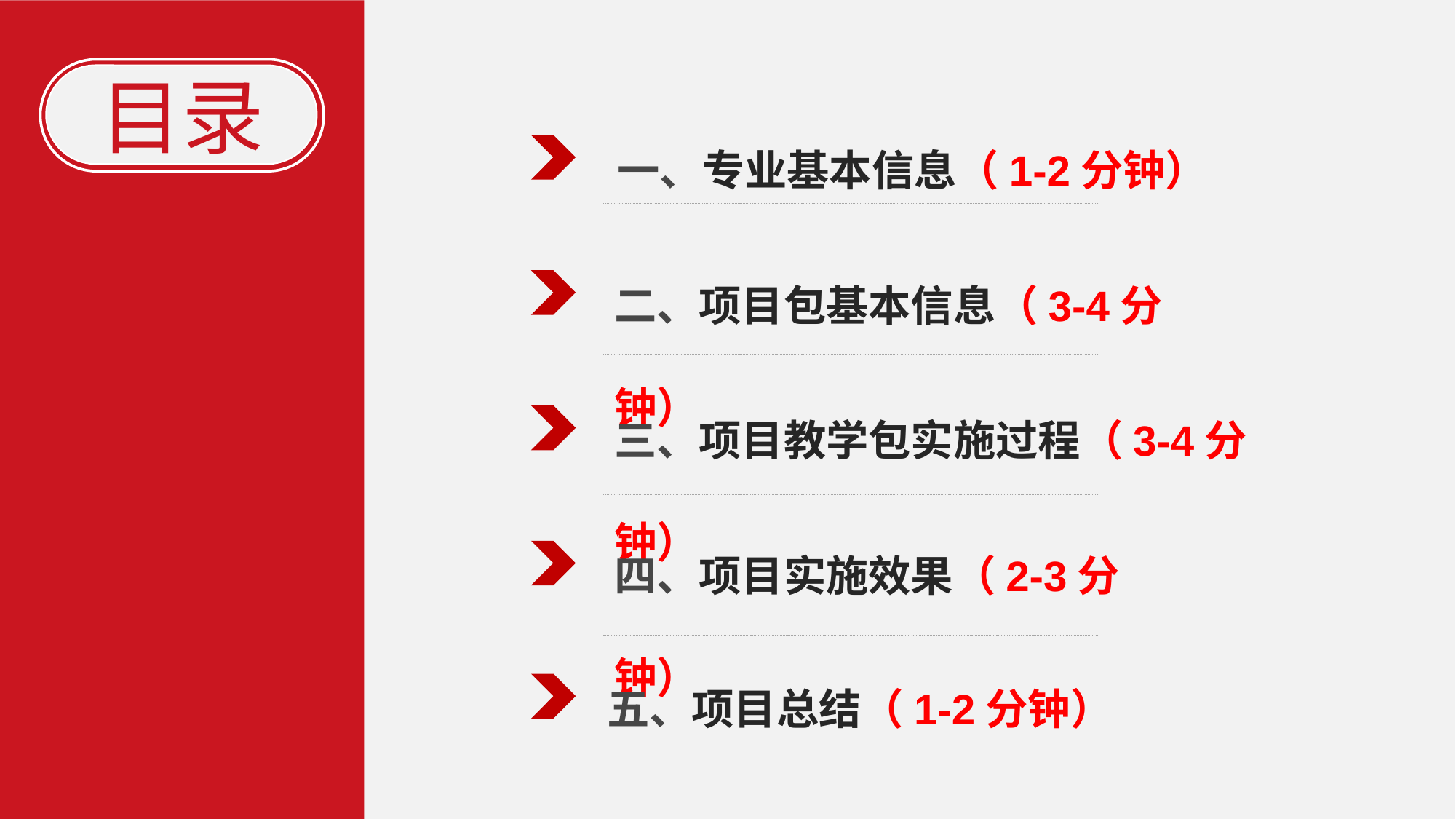

目录

一、专业基本信息（1-2分钟）

二、项目包基本信息（3-4分钟）

三、项目教学包实施过程（3-4分钟）

四、项目实施效果（2-3分钟）

五、项目总结（1-2分钟）